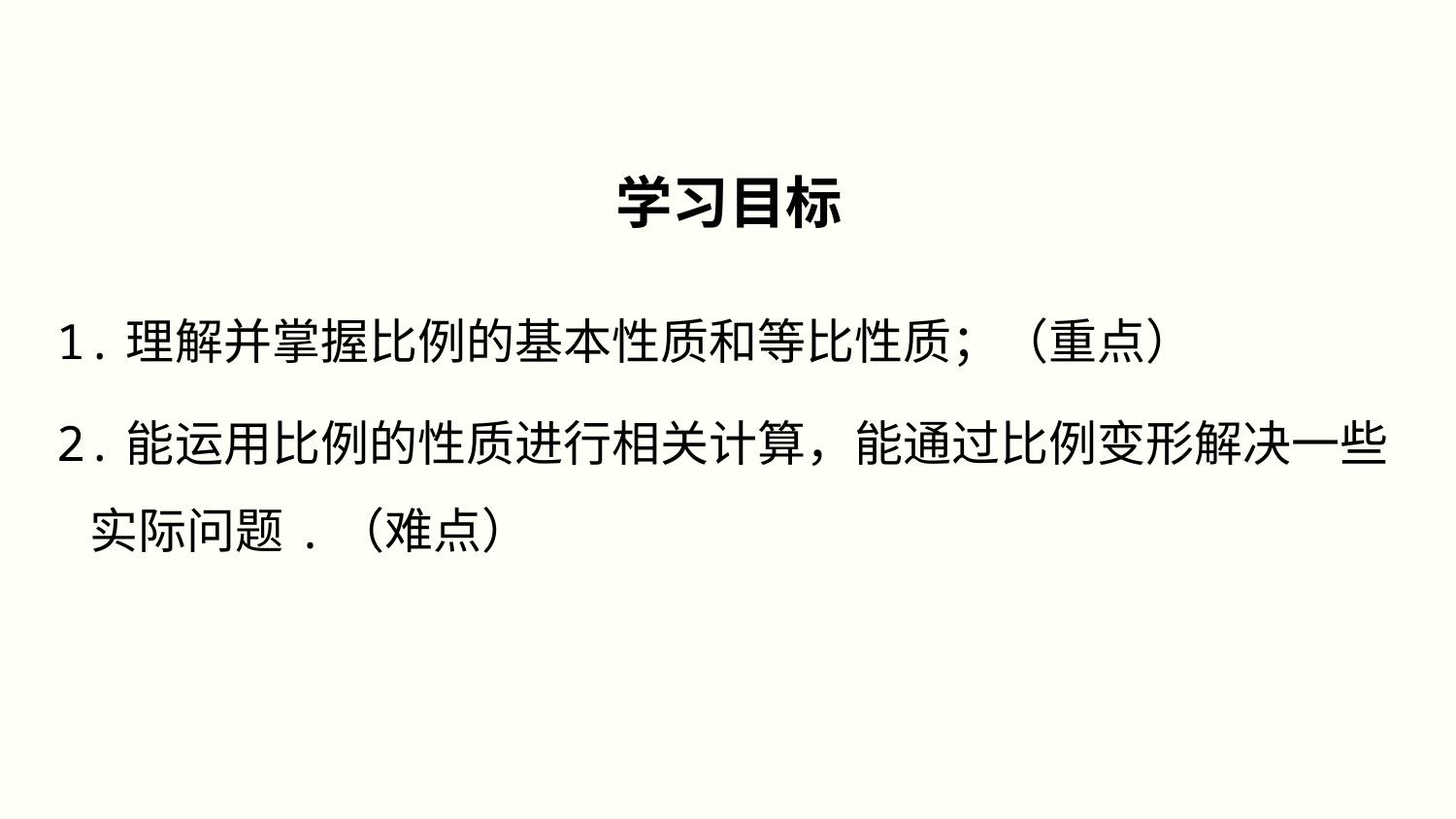

学习目标
1.理解并掌握比例的基本性质和等比性质；（重点）
2.能运用比例的性质进行相关计算，能通过比例变形解决一些
  实际问题.（难点）